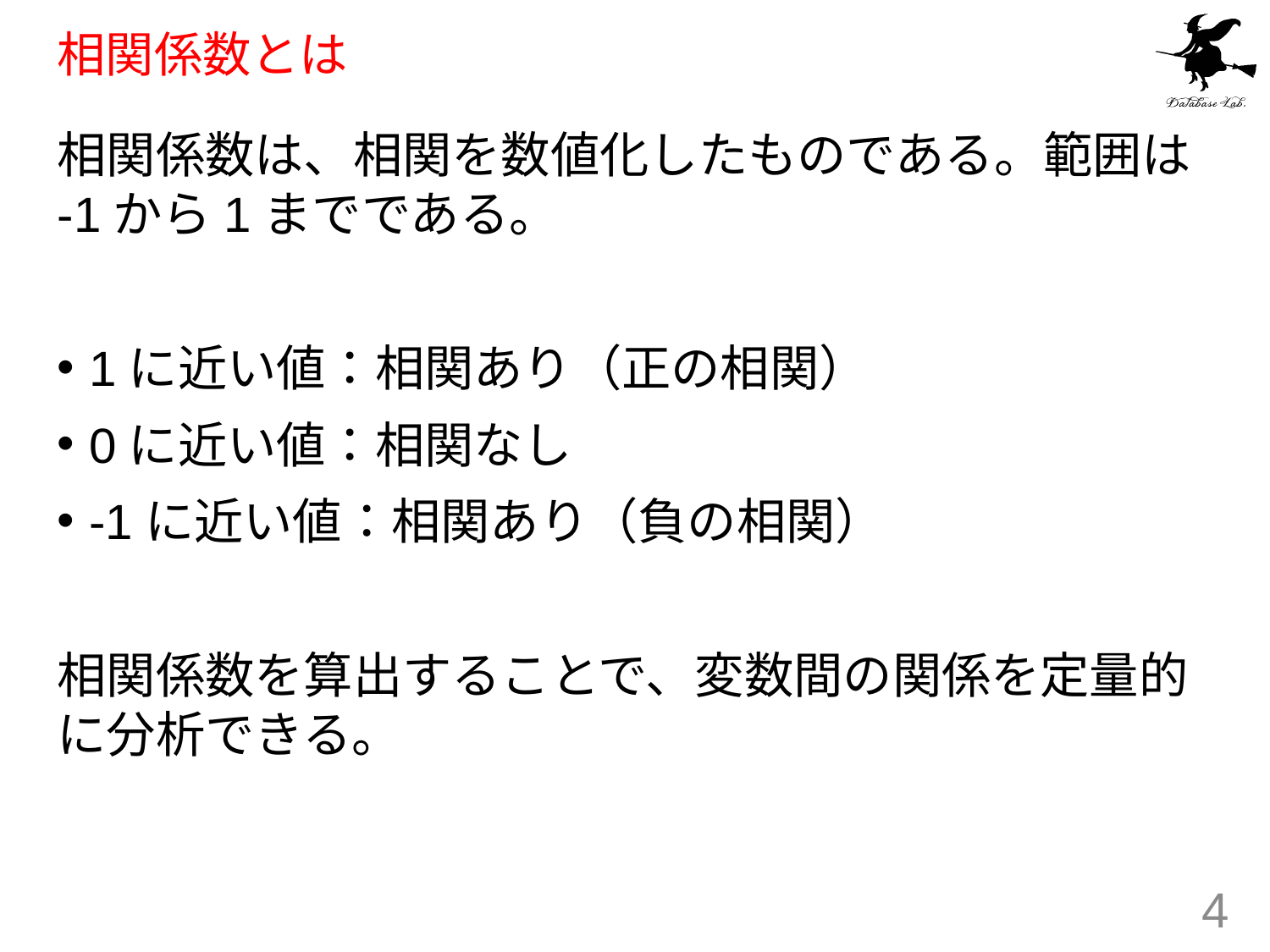

# 相関係数とは
相関係数は、相関を数値化したものである。範囲は-1から1までである。

1に近い値：相関あり（正の相関）
0に近い値：相関なし
-1に近い値：相関あり（負の相関）

相関係数を算出することで、変数間の関係を定量的に分析できる。
4